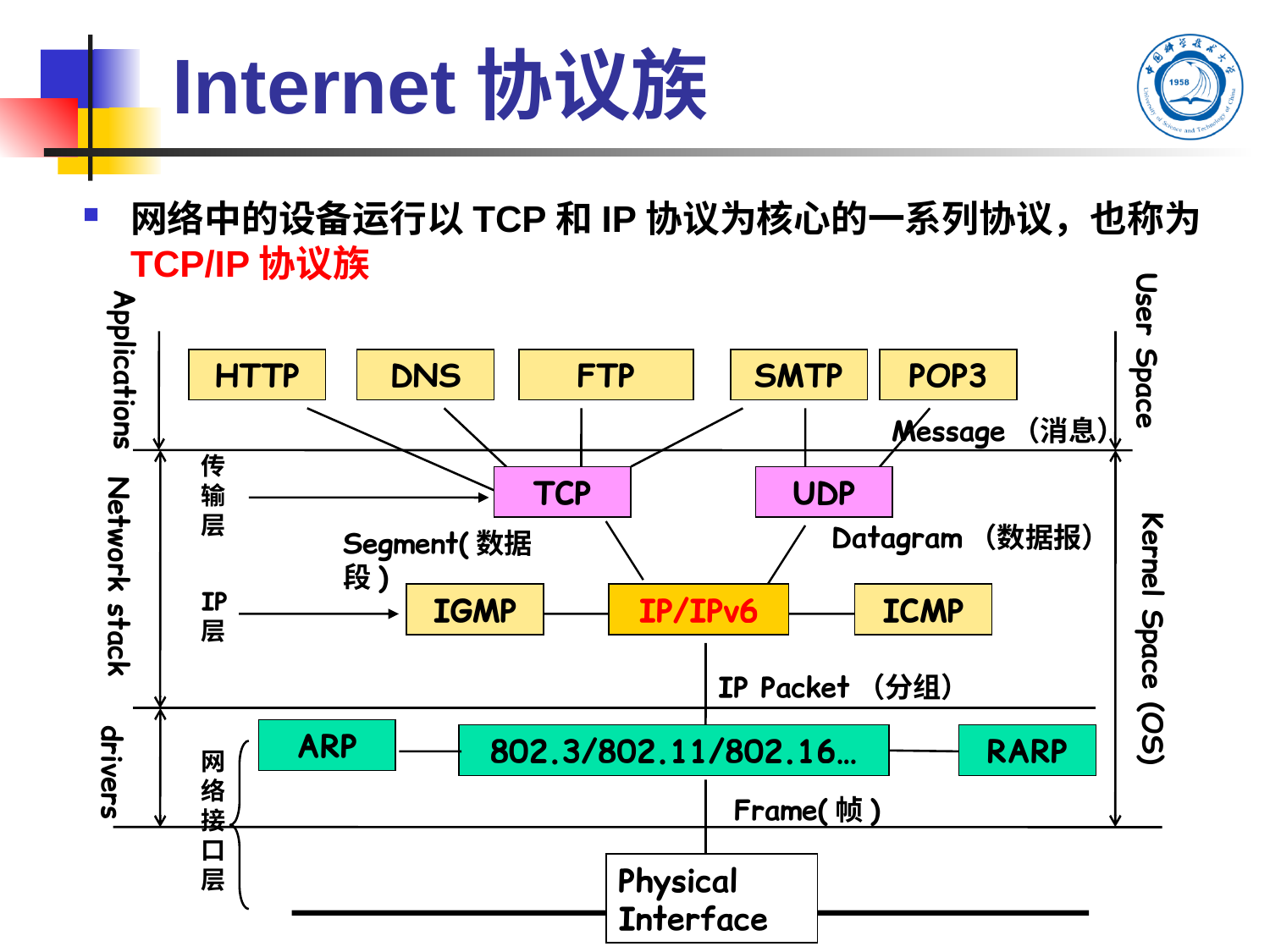

Internet协议族
网络中的设备运行以TCP和IP协议为核心的一系列协议，也称为TCP/IP协议族
User Space
Applications
HTTP
DNS
FTP
SMTP
POP3
Message（消息）

传输层

IP层

网络接口层

TCP
UDP
Datagram（数据报）
Segment(数据段)

Network stack
IGMP
IP/IPv6
ICMP

Kernel Space (OS)

IP Packet（分组）
ARP
802.3/802.11/802.16…
RARP
drivers

Frame(帧)
Physical Interface